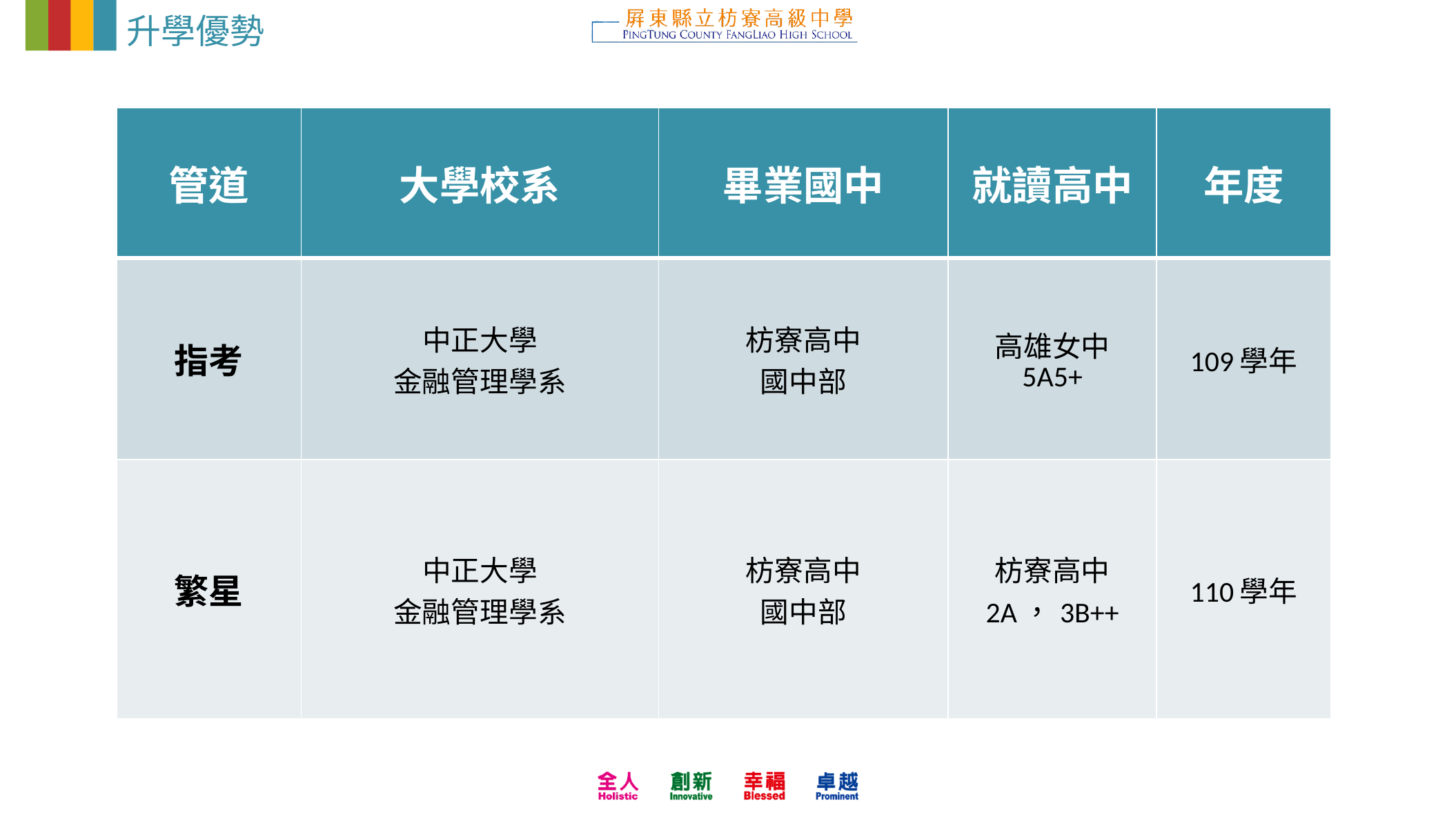

升學優勢
| 管道 | 大學校系 | 畢業國中 | 就讀高中 | 年度 |
| --- | --- | --- | --- | --- |
| 指考 | 中正大學 金融管理學系 | 枋寮高中 國中部 | 高雄女中 5A5+ | 109學年 |
| 繁星 | 中正大學 金融管理學系 | 枋寮高中 國中部 | 枋寮高中 2A，3B++ | 110學年 |